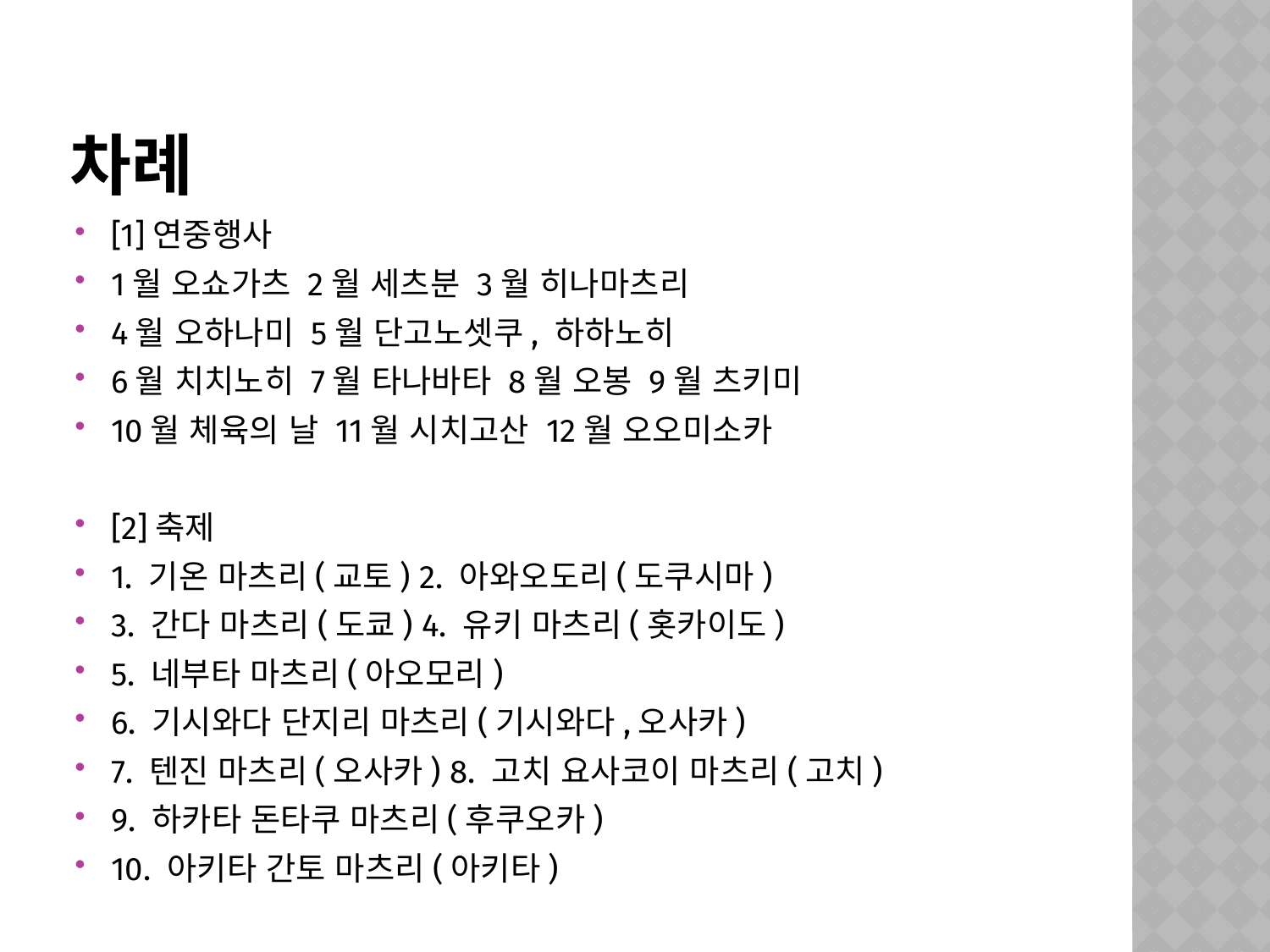

# 차례
[1]연중행사
1월 오쇼가츠 2월 세츠분 3월 히나마츠리
4월 오하나미 5월 단고노셋쿠, 하하노히
6월 치치노히 7월 타나바타 8월 오봉 9월 츠키미
10월 체육의 날 11월 시치고산 12월 오오미소카

[2]축제
1. 기온 마츠리(교토) 2. 아와오도리(도쿠시마)
3. 간다 마츠리(도쿄) 4. 유키 마츠리(홋카이도)
5. 네부타 마츠리(아오모리)
6. 기시와다 단지리 마츠리(기시와다,오사카)
7. 텐진 마츠리(오사카) 8. 고치 요사코이 마츠리(고치)
9. 하카타 돈타쿠 마츠리(후쿠오카)
10. 아키타 간토 마츠리(아키타)